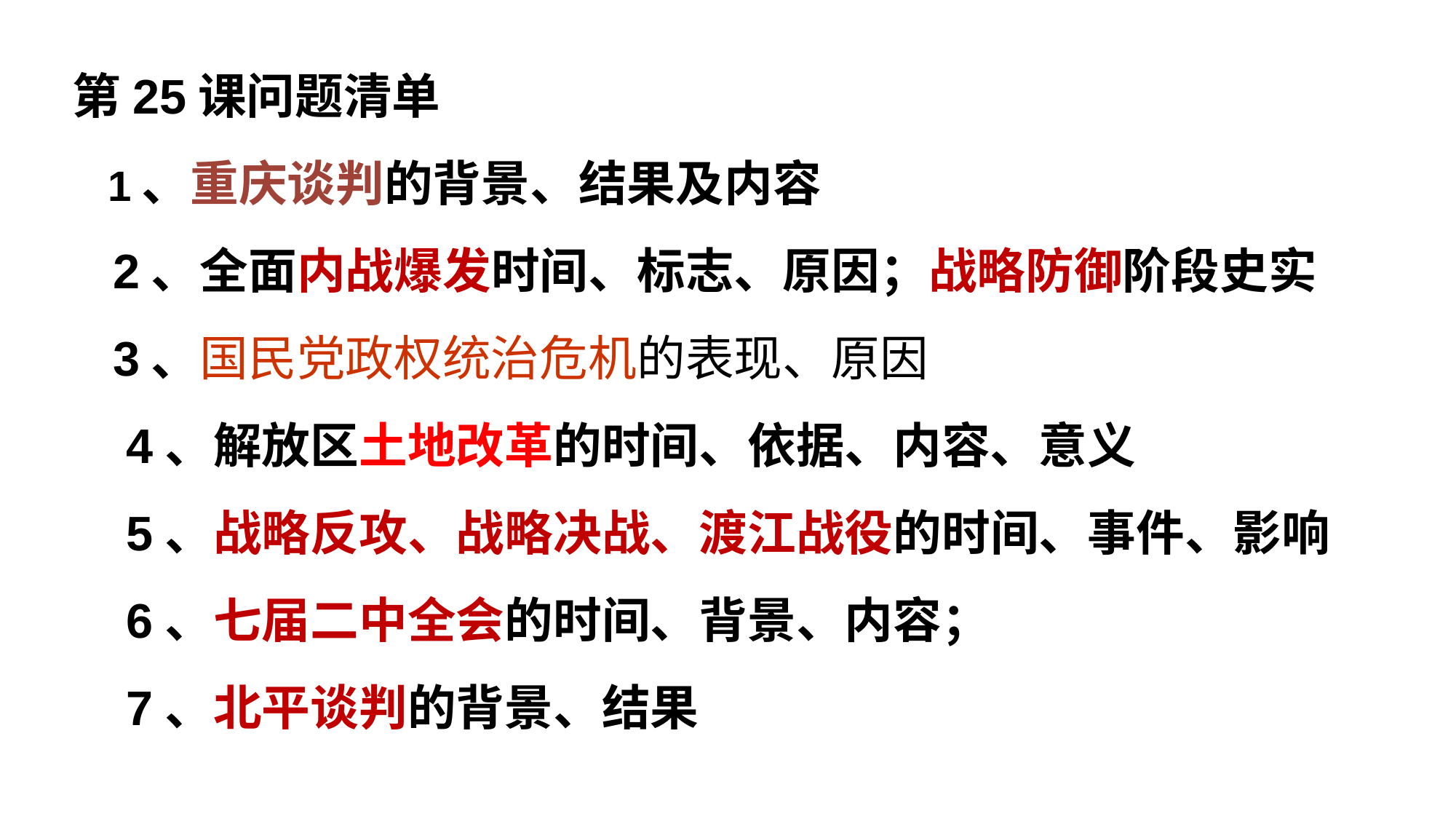

第25课问题清单
   1、重庆谈判的背景、结果及内容
   2、全面内战爆发时间、标志、原因；战略防御阶段史实
   3、国民党政权统治危机的表现、原因
    4、解放区土地改革的时间、依据、内容、意义
    5、战略反攻、战略决战、渡江战役的时间、事件、影响
    6、七届二中全会的时间、背景、内容；
    7、北平谈判的背景、结果